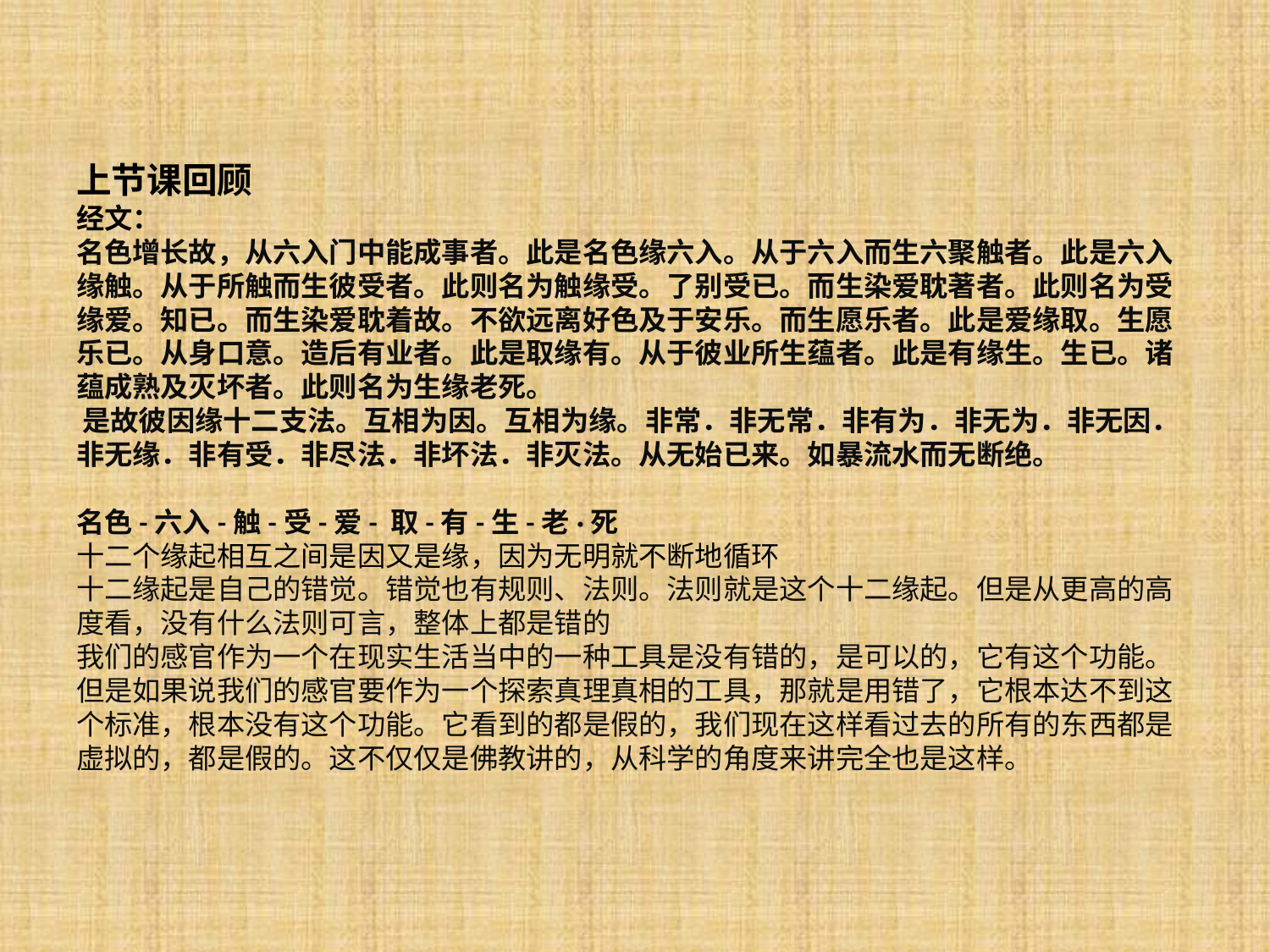

# 上节课回顾 经文： 名色增长故，从六入门中能成事者。此是名色缘六入。从于六入而生六聚触者。此是六入缘触。从于所触而生彼受者。此则名为触缘受。了别受已。而生染爱耽著者。此则名为受缘爱。知已。而生染爱耽着故。不欲远离好色及于安乐。而生愿乐者。此是爱缘取。生愿乐已。从身口意。造后有业者。此是取缘有。从于彼业所生蕴者。此是有缘生。生已。诸蕴成熟及灭坏者。此则名为生缘老死。 是故彼因缘十二支法。互相为因。互相为缘。非常．非无常．非有为．非无为．非无因．非无缘．非有受．非尽法．非坏法．非灭法。从无始已来。如暴流水而无断绝。 名色-六入-触-受-爱- 取-有-生-老·死 十二个缘起相互之间是因又是缘，因为无明就不断地循环 十二缘起是自己的错觉。错觉也有规则、法则。法则就是这个十二缘起。但是从更高的高度看，没有什么法则可言，整体上都是错的 我们的感官作为一个在现实生活当中的一种工具是没有错的，是可以的，它有这个功能。但是如果说我们的感官要作为一个探索真理真相的工具，那就是用错了，它根本达不到这个标准，根本没有这个功能。它看到的都是假的，我们现在这样看过去的所有的东西都是虚拟的，都是假的。这不仅仅是佛教讲的，从科学的角度来讲完全也是这样。